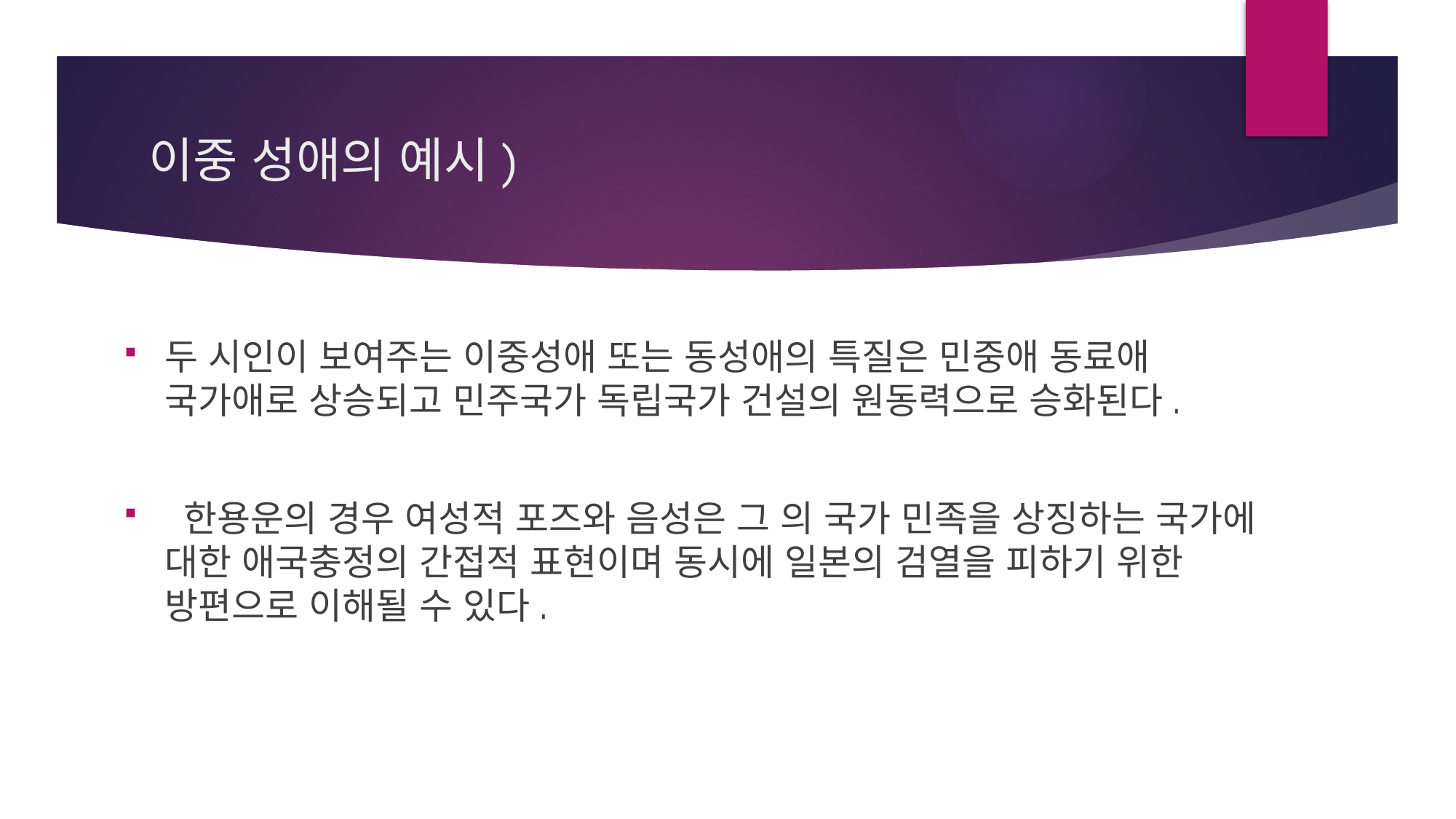

# 이중 성애의 예시)

두 시인이 보여주는 이중성애 또는 동성애의 특질은 민중애 동료애 국가애로 상승되고 민주국가 독립국가 건설의 원동력으로 승화된다.

 한용운의 경우 여성적 포즈와 음성은 그 의 국가 민족을 상징하는 국가에 대한 애국충정의 간접적 표현이며 동시에 일본의 검열을 피하기 위한 방편으로 이해될 수 있다.